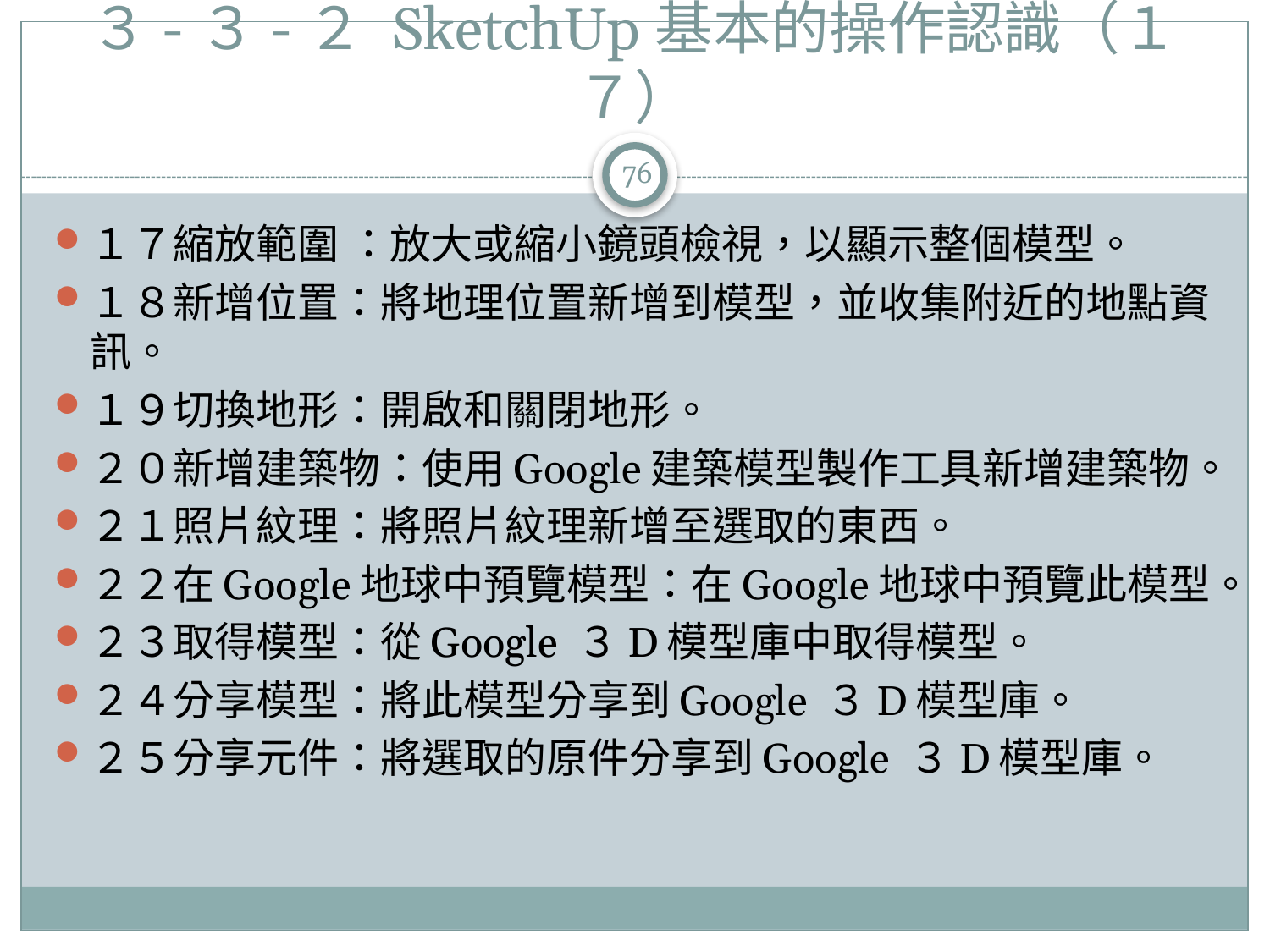

# ３-３-２ SketchUp基本的操作認識（１７）
76
１７縮放範圍 ：放大或縮小鏡頭檢視，以顯示整個模型。
１８新增位置：將地理位置新增到模型，並收集附近的地點資訊。
１９切換地形：開啟和關閉地形。
２０新增建築物：使用Google建築模型製作工具新增建築物。
２１照片紋理：將照片紋理新增至選取的東西。
２２在Google地球中預覽模型：在Google地球中預覽此模型。
２３取得模型：從Google ３D模型庫中取得模型。
２４分享模型：將此模型分享到Google ３D模型庫。
２５分享元件：將選取的原件分享到Google ３D模型庫。